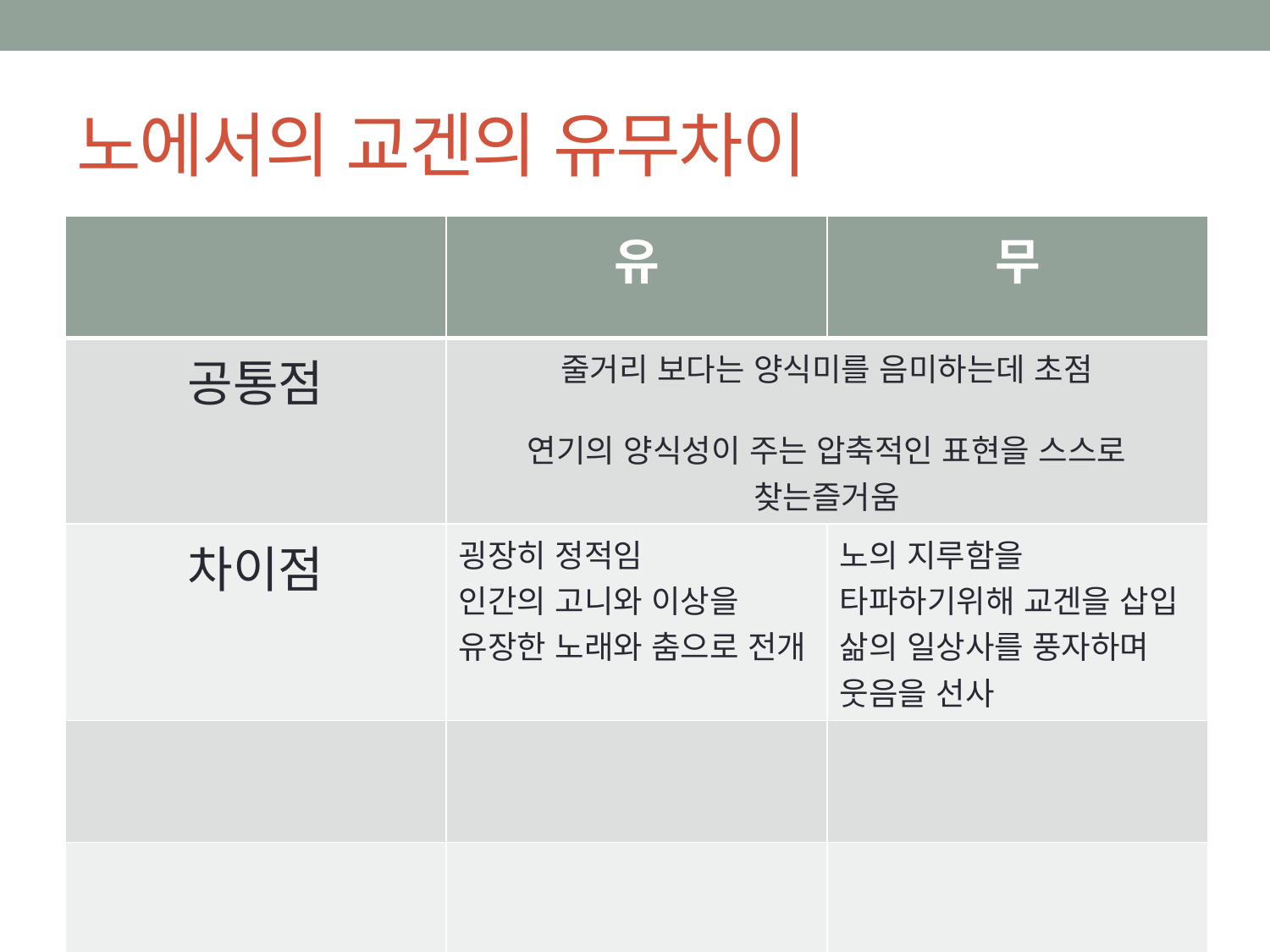

# 노에서의 교겐의 유무차이
|  | 유 | 무 |
| --- | --- | --- |
| 공통점 | 줄거리 보다는 양식미를 음미하는데 초점 연기의 양식성이 주는 압축적인 표현을 스스로 찾는즐거움 |  |
| 차이점 | 굉장히 정적임 인간의 고니와 이상을 유장한 노래와 춤으로 전개 | 노의 지루함을 타파하기위해 교겐을 삽입 삶의 일상사를 풍자하며 웃음을 선사 |
|  |  |  |
|  |  |  |